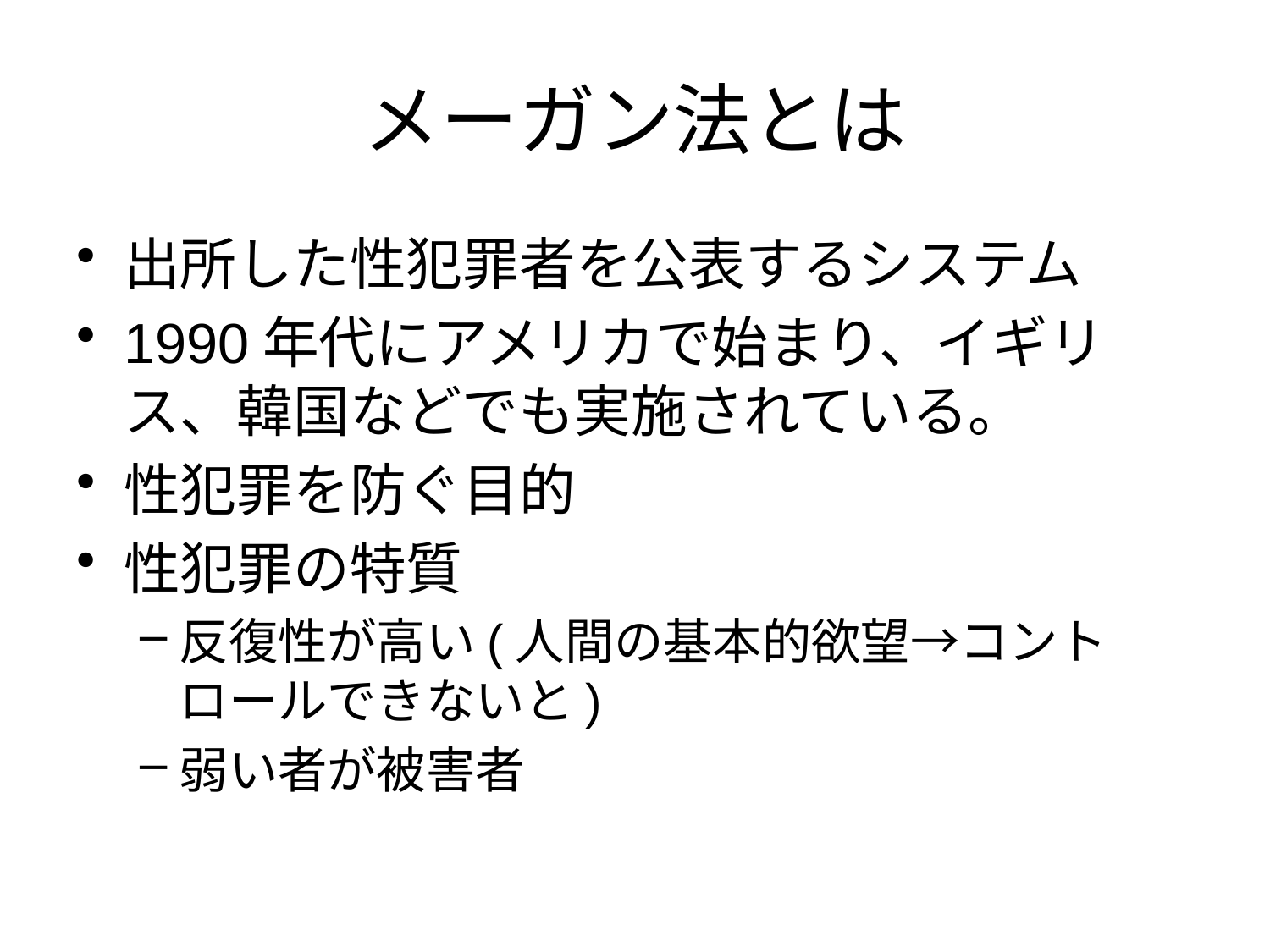

# メーガン法とは
出所した性犯罪者を公表するシステム
1990年代にアメリカで始まり、イギリス、韓国などでも実施されている。
性犯罪を防ぐ目的
性犯罪の特質
反復性が高い(人間の基本的欲望→コントロールできないと)
弱い者が被害者